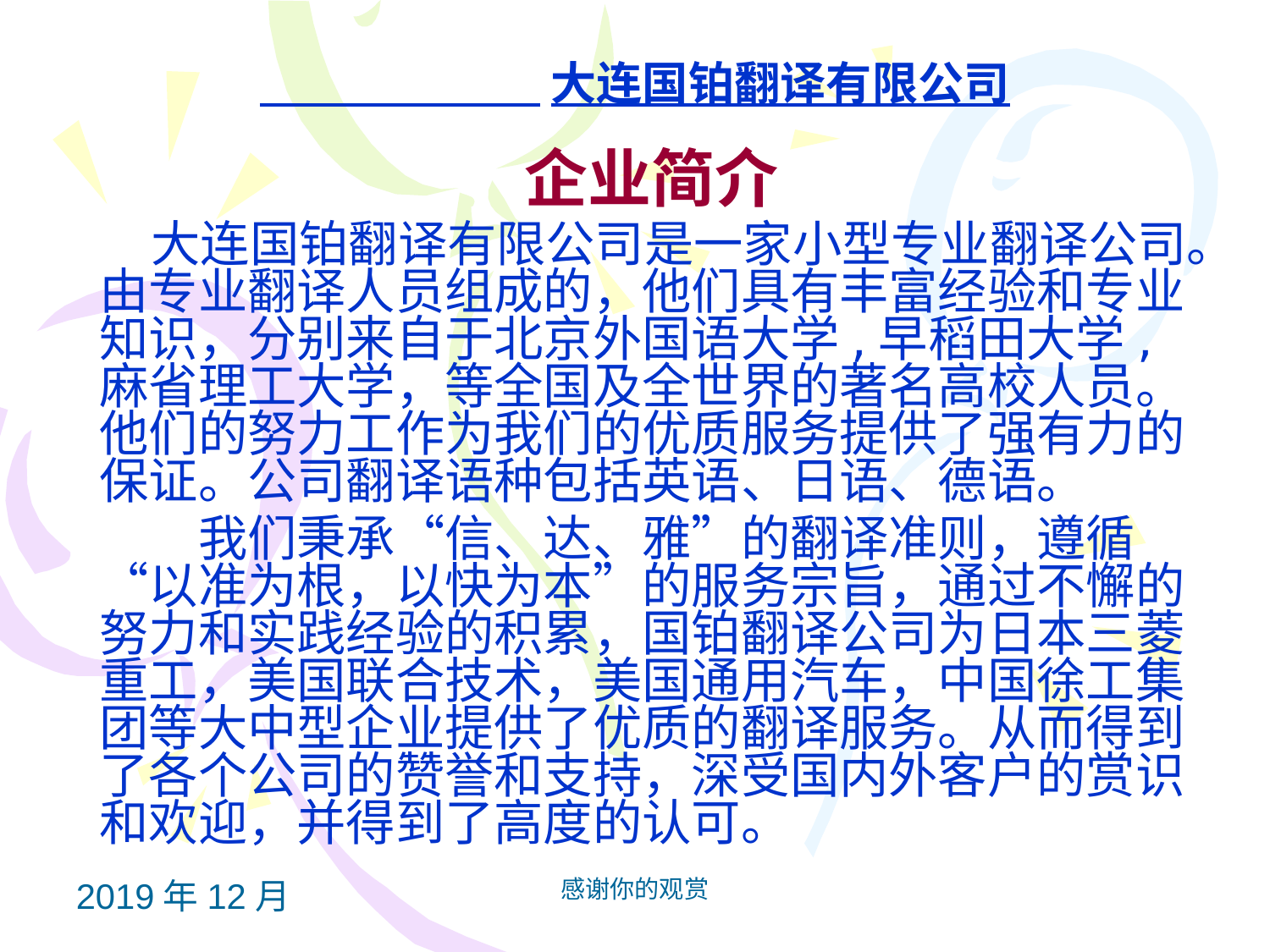

# 大连国铂翻译有限公司
企业简介
     大连国铂翻译有限公司是一家小型专业翻译公司。由专业翻译人员组成的，他们具有丰富经验和专业知识，分别来自于北京外国语大学,早稻田大学,麻省理工大学，等全国及全世界的著名高校人员。他们的努力工作为我们的优质服务提供了强有力的保证。公司翻译语种包括英语、日语、德语。
　　我们秉承“信、达、雅”的翻译准则，遵循“以准为根，以快为本”的服务宗旨，通过不懈的努力和实践经验的积累，国铂翻译公司为日本三菱重工，美国联合技术，美国通用汽车，中国徐工集团等大中型企业提供了优质的翻译服务。从而得到了各个公司的赞誉和支持，深受国内外客户的赏识和欢迎，并得到了高度的认可。

2
2019年12月
感谢你的观赏